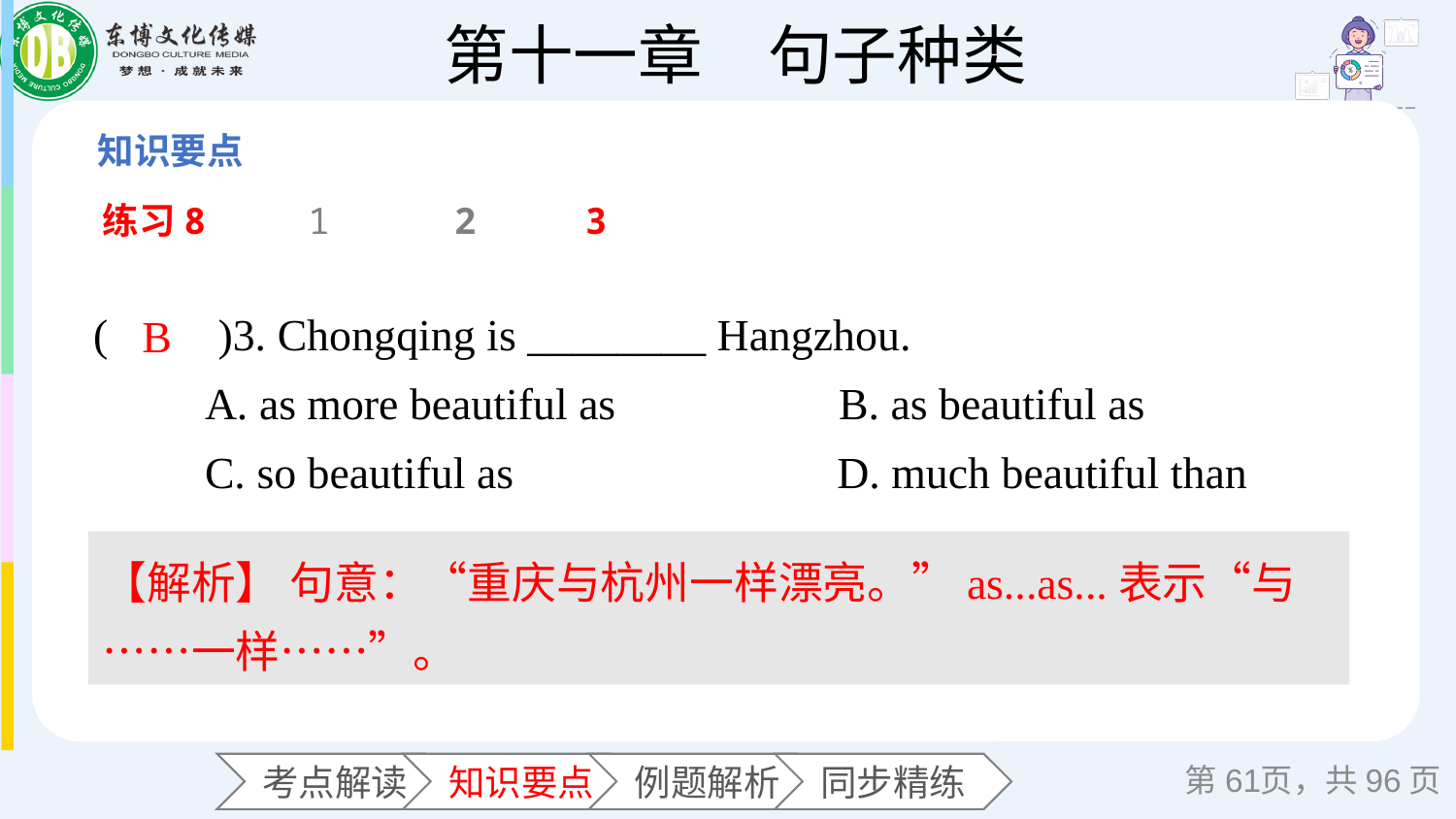

练习8
1
2
3
(　　)3. Chongqing is ________ Hangzhou.
          A. as more beautiful as                    B. as beautiful as
          C. so beautiful as                             D. much beautiful than
B
【解析】 句意：“重庆与杭州一样漂亮。”as...as...表示“与……一样……”。
第61页，共96页